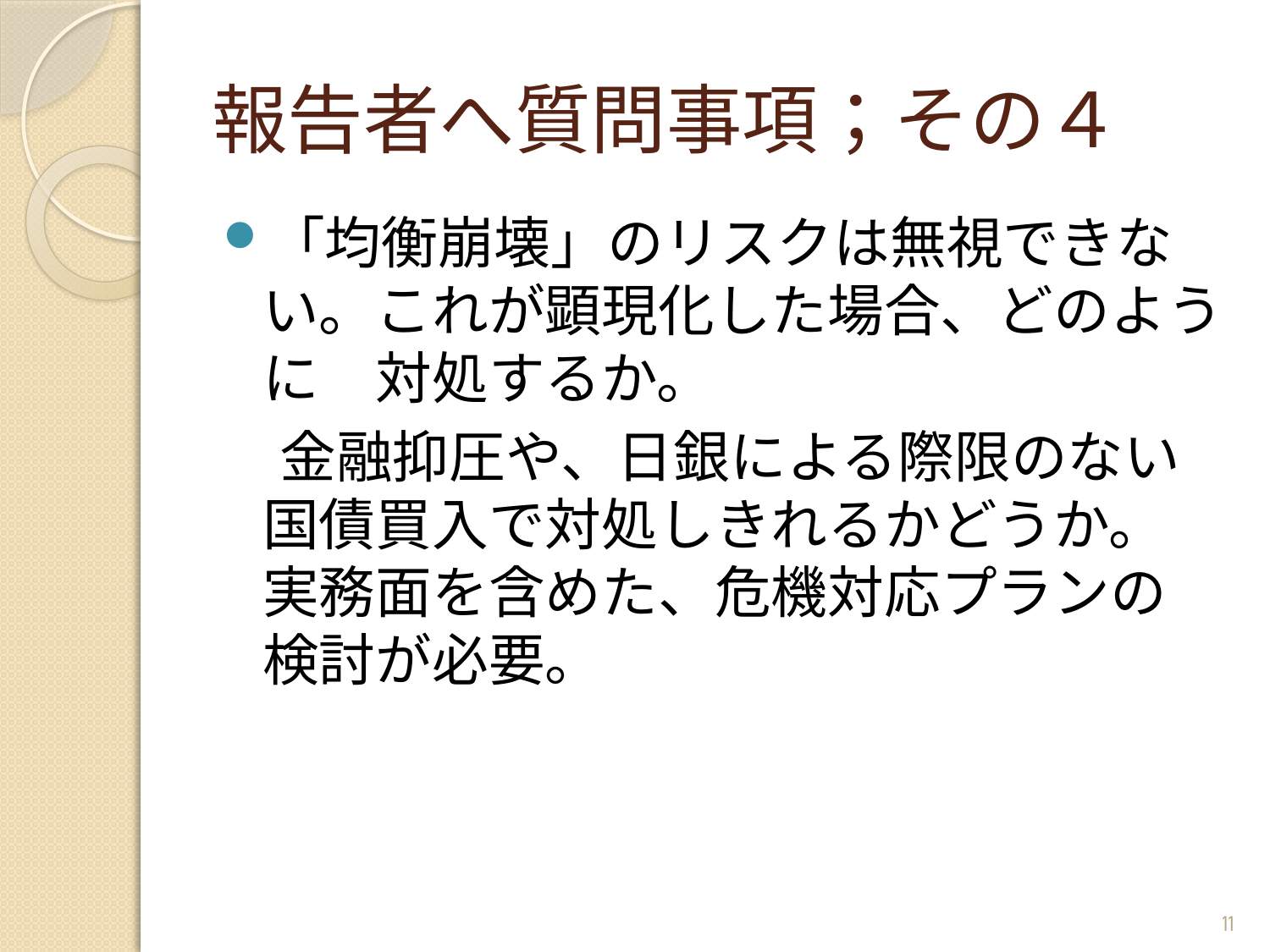

# 報告者へ質問事項；その４
「均衡崩壊」のリスクは無視できない。これが顕現化した場合、どのように　対処するか。
　金融抑圧や、日銀による際限のない国債買入で対処しきれるかどうか。　実務面を含めた、危機対応プランの　検討が必要。
11